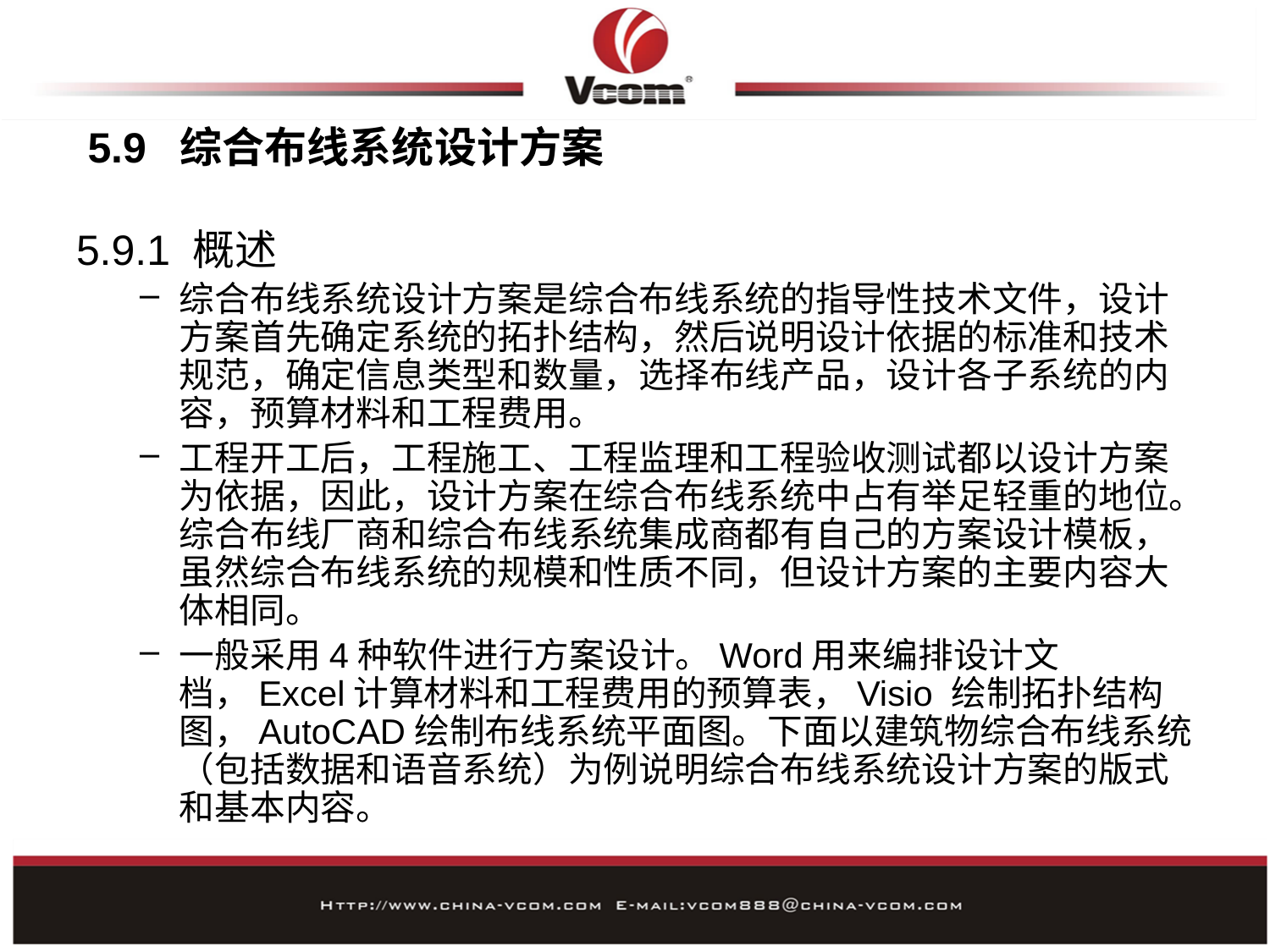

# 5.9  综合布线系统设计方案
5.9.1 概述
综合布线系统设计方案是综合布线系统的指导性技术文件，设计方案首先确定系统的拓扑结构，然后说明设计依据的标准和技术规范，确定信息类型和数量，选择布线产品，设计各子系统的内容，预算材料和工程费用。
工程开工后，工程施工、工程监理和工程验收测试都以设计方案为依据，因此，设计方案在综合布线系统中占有举足轻重的地位。综合布线厂商和综合布线系统集成商都有自己的方案设计模板，虽然综合布线系统的规模和性质不同，但设计方案的主要内容大体相同。
一般采用4种软件进行方案设计。Word用来编排设计文档，Excel计算材料和工程费用的预算表，Visio 绘制拓扑结构图，AutoCAD绘制布线系统平面图。下面以建筑物综合布线系统（包括数据和语音系统）为例说明综合布线系统设计方案的版式和基本内容。